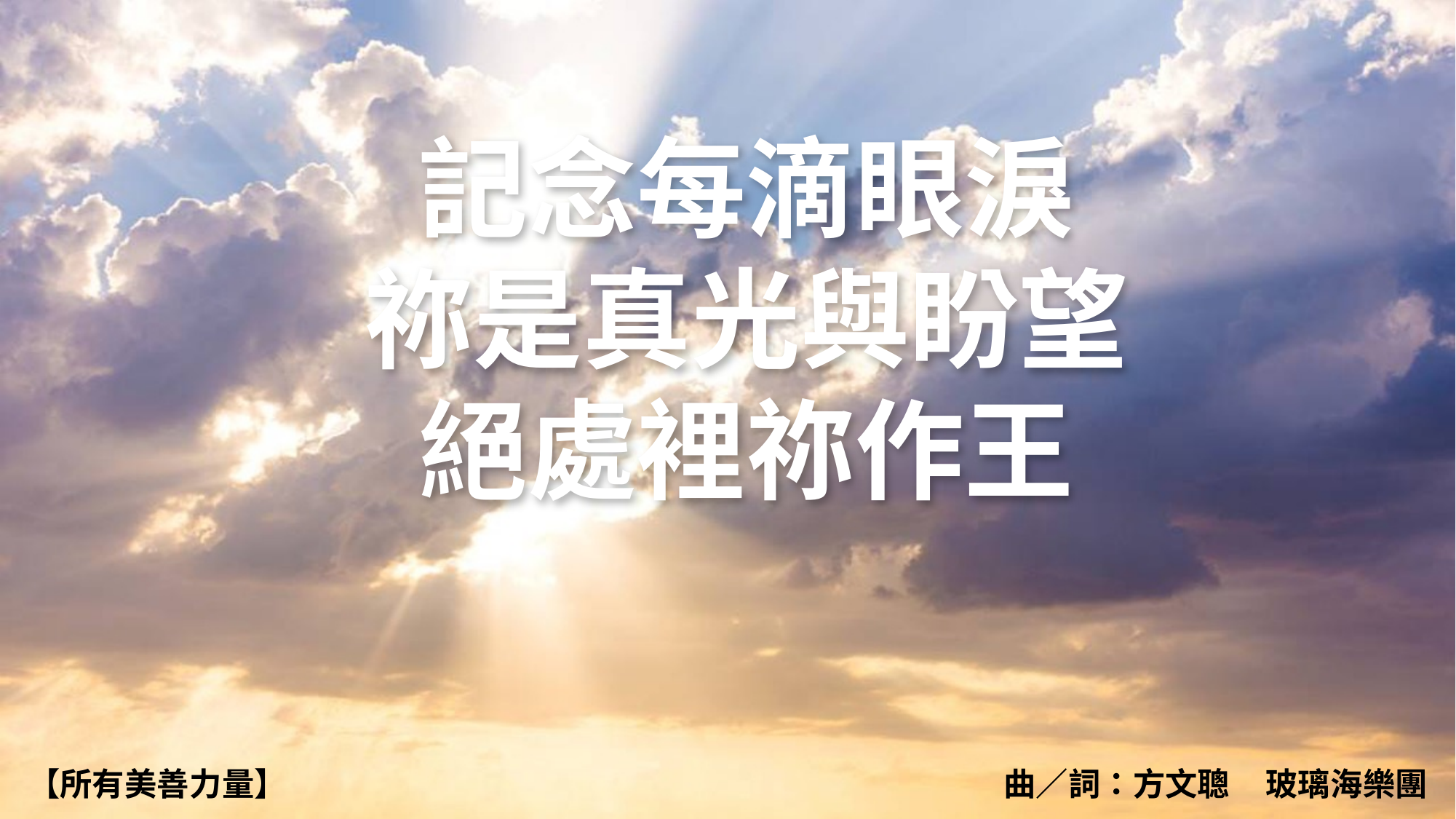

記念每滴眼淚
祢是真光與盼望
絕處裡祢作王
【所有美善力量】                                		                                    曲／詞：方文聰    玻璃海樂團